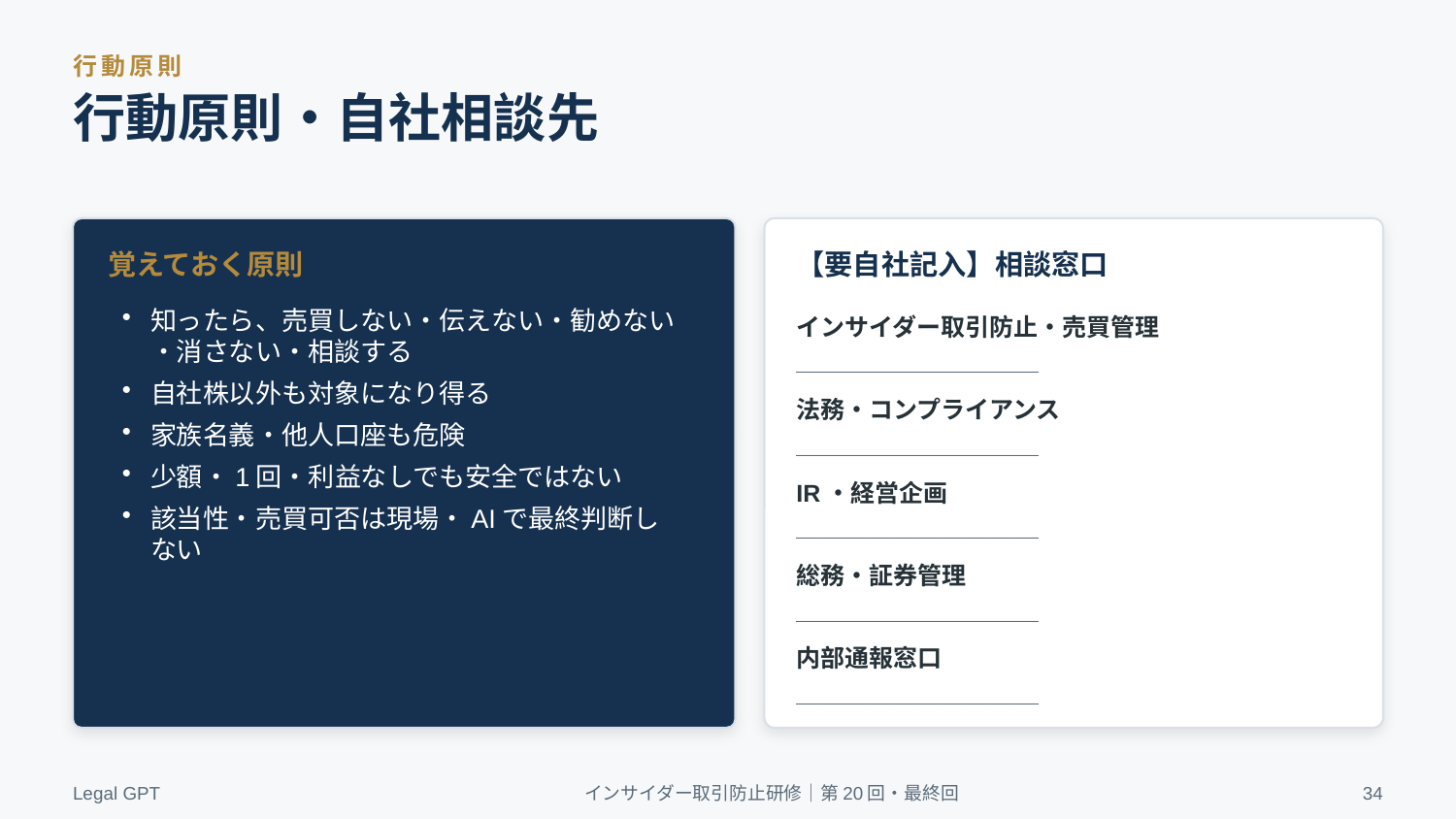

行動原則
行動原則・自社相談先

覚えておく原則
【要自社記入】相談窓口
知ったら、売買しない・伝えない・勧めない・消さない・相談する
自社株以外も対象になり得る
家族名義・他人口座も危険
少額・1回・利益なしでも安全ではない
該当性・売買可否は現場・AIで最終判断しない
インサイダー取引防止・売買管理
＿＿＿＿＿＿＿＿＿＿
法務・コンプライアンス
＿＿＿＿＿＿＿＿＿＿
IR・経営企画
＿＿＿＿＿＿＿＿＿＿
総務・証券管理
＿＿＿＿＿＿＿＿＿＿
内部通報窓口
＿＿＿＿＿＿＿＿＿＿
Legal GPT
インサイダー取引防止研修｜第20回・最終回
34